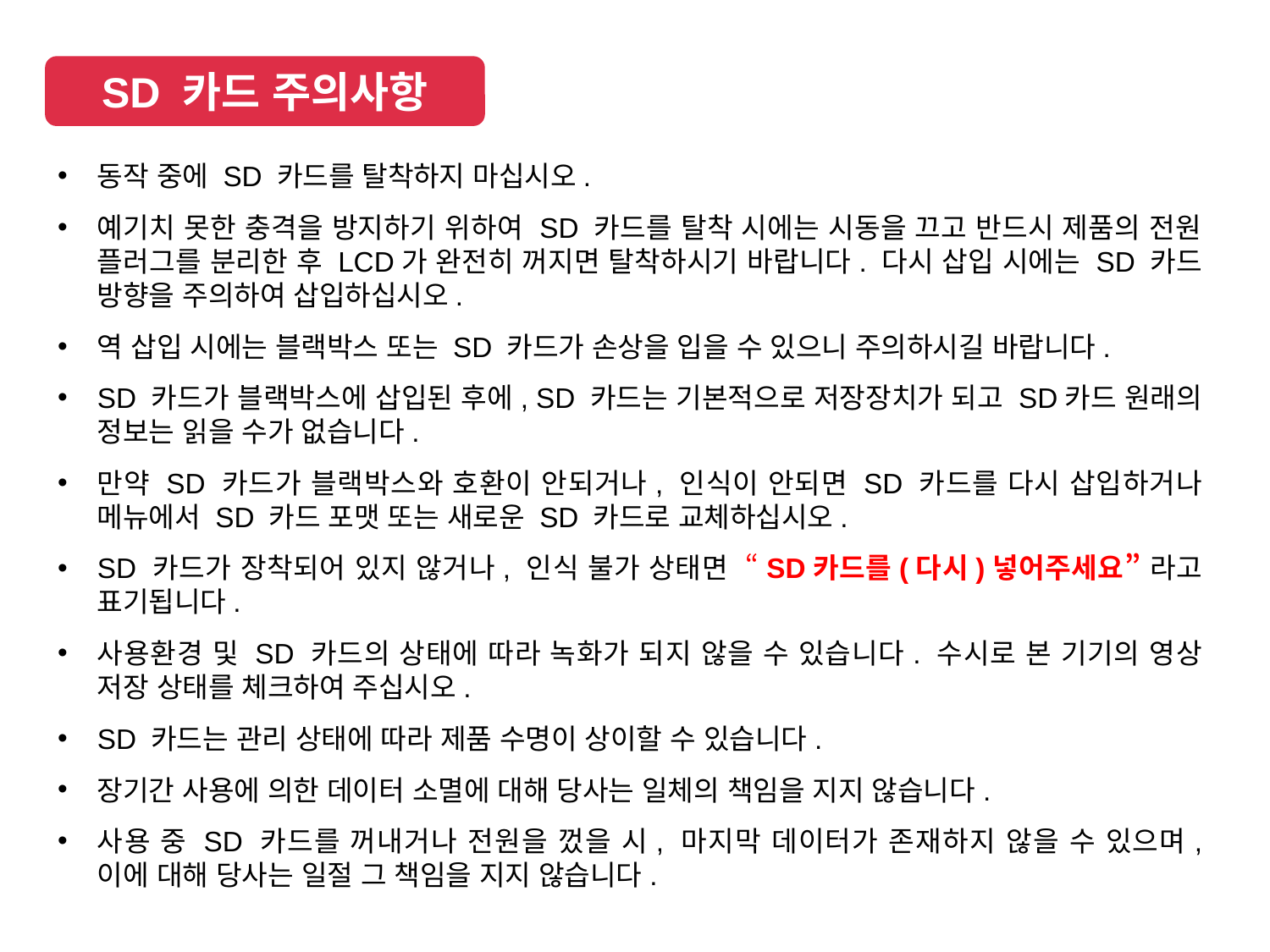

SD 카드 주의사항
동작 중에 SD 카드를 탈착하지 마십시오.
예기치 못한 충격을 방지하기 위하여 SD 카드를 탈착 시에는 시동을 끄고 반드시 제품의 전원 플러그를 분리한 후 LCD가 완전히 꺼지면 탈착하시기 바랍니다. 다시 삽입 시에는 SD 카드 방향을 주의하여 삽입하십시오.
역 삽입 시에는 블랙박스 또는 SD 카드가 손상을 입을 수 있으니 주의하시길 바랍니다.
SD 카드가 블랙박스에 삽입된 후에, SD 카드는 기본적으로 저장장치가 되고 SD카드 원래의 정보는 읽을 수가 없습니다.
만약 SD 카드가 블랙박스와 호환이 안되거나, 인식이 안되면 SD 카드를 다시 삽입하거나 메뉴에서 SD 카드 포맷 또는 새로운 SD 카드로 교체하십시오.
SD 카드가 장착되어 있지 않거나, 인식 불가 상태면  “SD카드를(다시)넣어주세요” 라고 표기됩니다.
사용환경 및 SD 카드의 상태에 따라 녹화가 되지 않을 수 있습니다. 수시로 본 기기의 영상 저장 상태를 체크하여 주십시오.
SD 카드는 관리 상태에 따라 제품 수명이 상이할 수 있습니다.
장기간 사용에 의한 데이터 소멸에 대해 당사는 일체의 책임을 지지 않습니다.
사용 중 SD 카드를 꺼내거나 전원을 껐을 시, 마지막 데이터가 존재하지 않을 수 있으며, 이에 대해 당사는 일절 그 책임을 지지 않습니다.